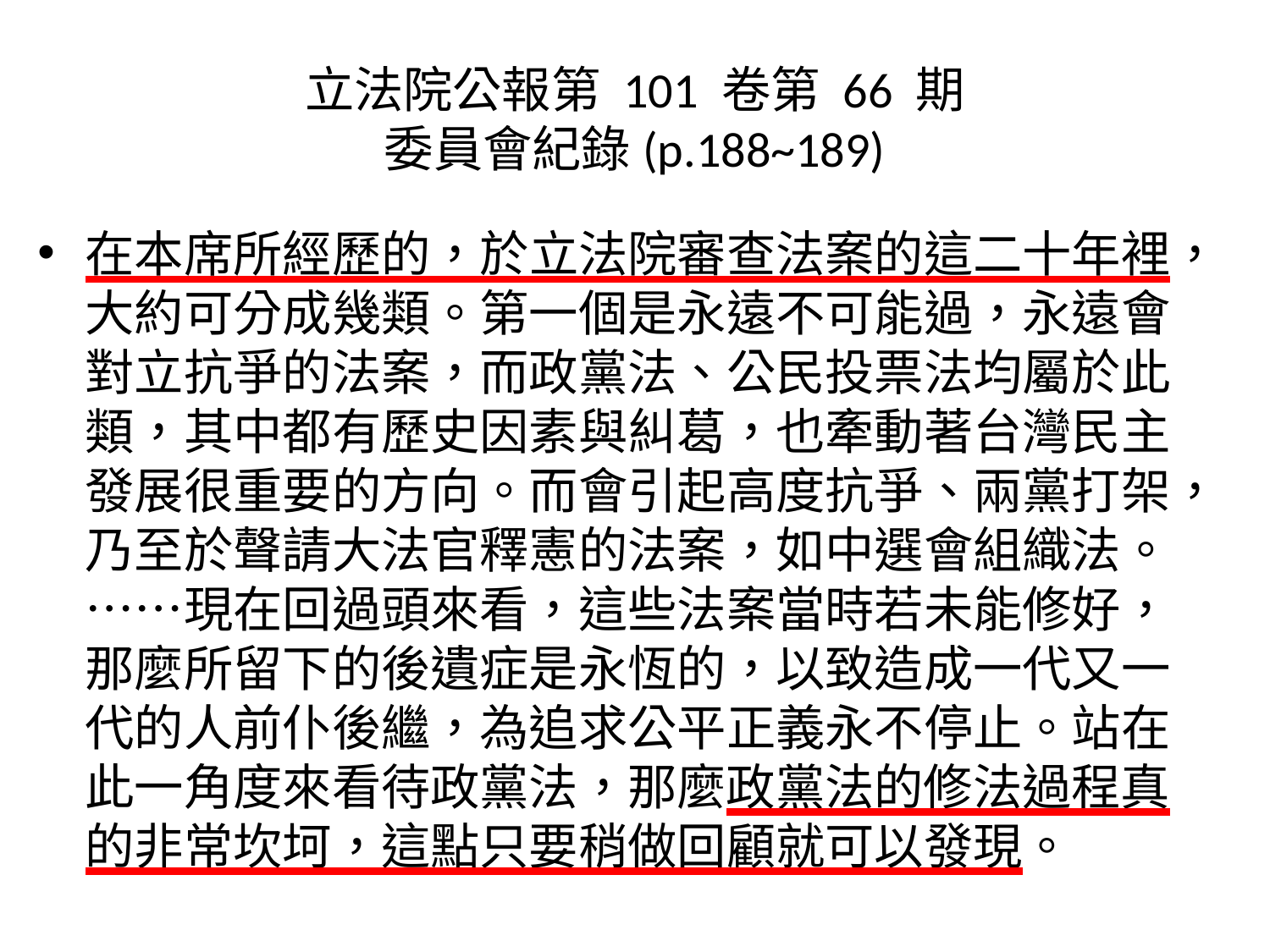

# 立法院公報第 101 卷第 66 期 委員會紀錄(p.188~189)
在本席所經歷的，於立法院審查法案的這二十年裡，大約可分成幾類。第一個是永遠不可能過，永遠會對立抗爭的法案，而政黨法、公民投票法均屬於此類，其中都有歷史因素與糾葛，也牽動著台灣民主發展很重要的方向。而會引起高度抗爭、兩黨打架，乃至於聲請大法官釋憲的法案，如中選會組織法。……現在回過頭來看，這些法案當時若未能修好，那麼所留下的後遺症是永恆的，以致造成一代又一代的人前仆後繼，為追求公平正義永不停止。站在此一角度來看待政黨法，那麼政黨法的修法過程真的非常坎坷，這點只要稍做回顧就可以發現。